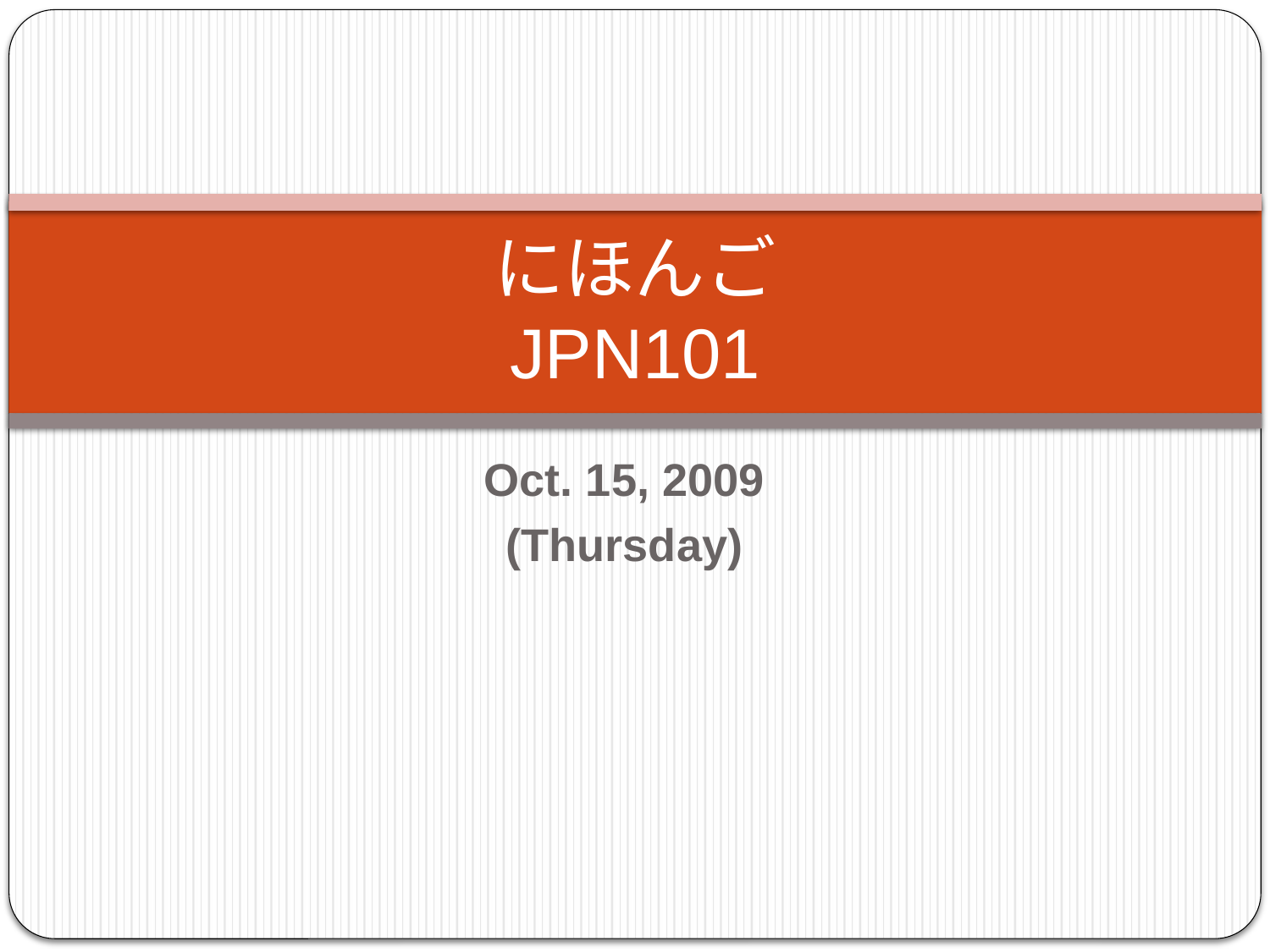

# にほんご JPN101
Oct. 15, 2009
(Thursday)